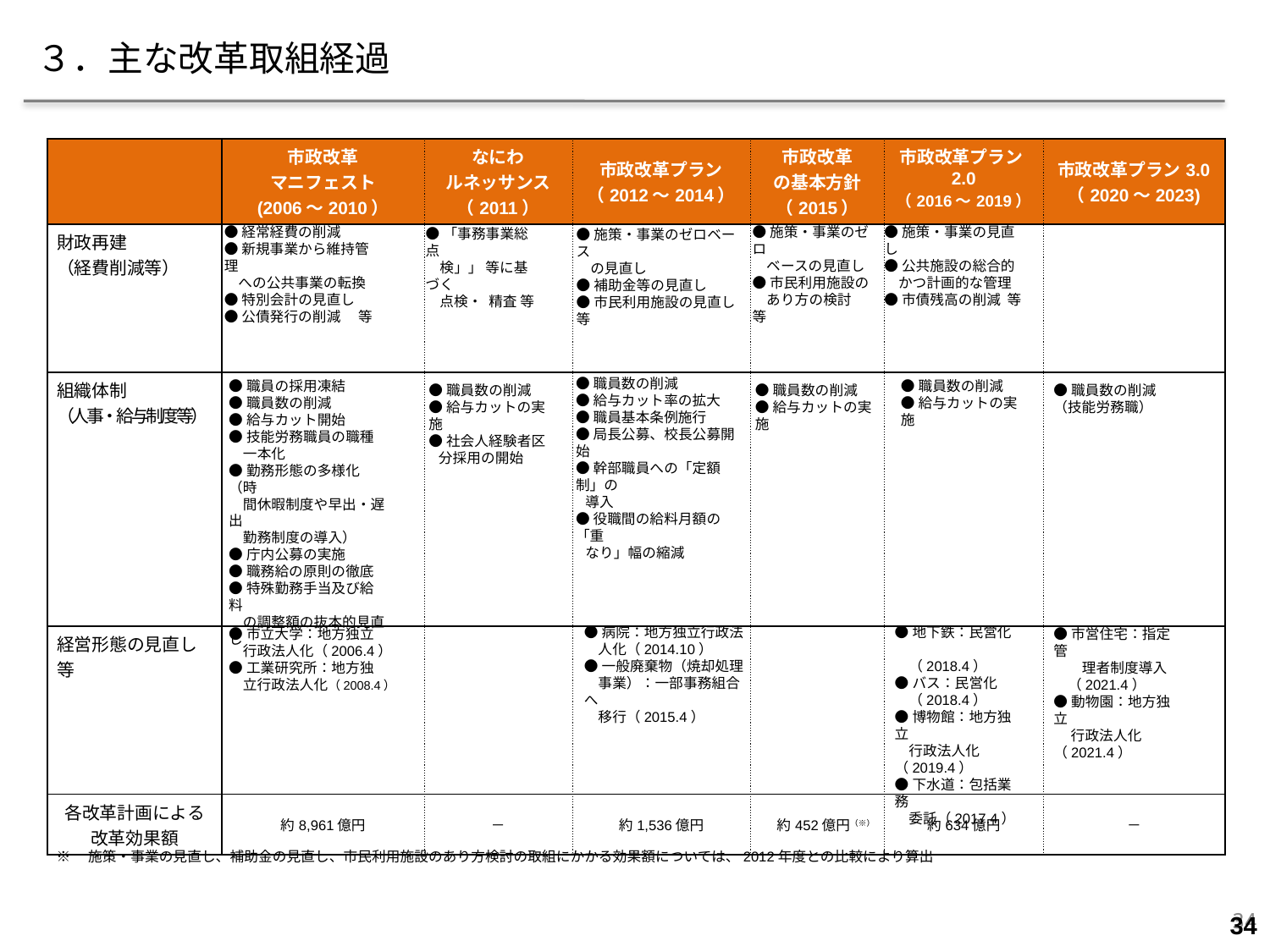

３．主な改革取組経過
|  | 市政改革 マニフェスト (2006～2010） | なにわ ルネッサンス （2011） | 市政改革プラン （2012～2014） | 市政改革 の基本方針 （2015） | 市政改革プラン2.0 （2016～2019） | 市政改革プラン3.0 （2020～2023) |
| --- | --- | --- | --- | --- | --- | --- |
| 財政再建 （経費削減等） |  |  |  |  |  |  |
| 組織体制 （人事・給与制度等） |  |  |  |  |  |  |
| 経営形態の見直し等 |  |  |  |  |  |  |
| 各改革計画による 改革効果額 | 約8,961億円 | － | 約1,536億円 | 約452億円（※） | 約634億円 | － |
●経常経費の削減
●新規事業から維持管理
　への公共事業の転換
●特別会計の見直し
●公債発行の削減　 等
●施策・事業のゼロ
　ベースの見直し
●市民利用施設の
　あり方の検討　等
●施策・事業の見直し
●公共施設の総合的
　かつ計画的な管理
●市債残高の削減  等
●「事務事業総点
　検」」 等に基づく
　点検・  精査 等

●施策・事業のゼロベース
　の見直し
●補助金等の見直し
●市民利用施設の見直し 等
●職員数の削減
●給与カット率の拡大
●職員基本条例施行
●局長公募、校長公募開始
●幹部職員への「定額制」の
  導入
●役職間の給料月額の「重
  なり」幅の縮減
●職員の採用凍結
●職員数の削減
●給与カット開始
●技能労務職員の職種
　一本化
●勤務形態の多様化（時
　間休暇制度や早出・遅出
　勤務制度の導入）
●庁内公募の実施
●職務給の原則の徹底
●特殊勤務手当及び給料
　の調整額の抜本的見直し
●職員数の削減
●給与カットの実施
●職員数の削減
●給与カットの実施
●職員数の削減（技能労務職）
●職員数の削減
●給与カットの実施
●社会人経験者区
  分採用の開始
●病院：地方独立行政法
　人化（2014.10）
●一般廃棄物（焼却処理
　事業）：一部事務組合へ
　移行（2015.4）

●地下鉄：民営化
　（2018.4）
●バス：民営化
　（2018.4）
●博物館：地方独立
　行政法人化（2019.4）
●下水道：包括業務
　委託（2017.4）

●市立大学：地方独立
　行政法人化（2006.4）
●工業研究所：地方独
　立行政法人化（2008.4）
●市営住宅：指定管
　　理者制度導入
　（2021.4）
●動物園：地方独立
　 行政法人化（2021.4）

※　施策・事業の見直し、補助金の見直し、市民利用施設のあり方検討の取組にかかる効果額については、2012年度との比較により算出
34
34